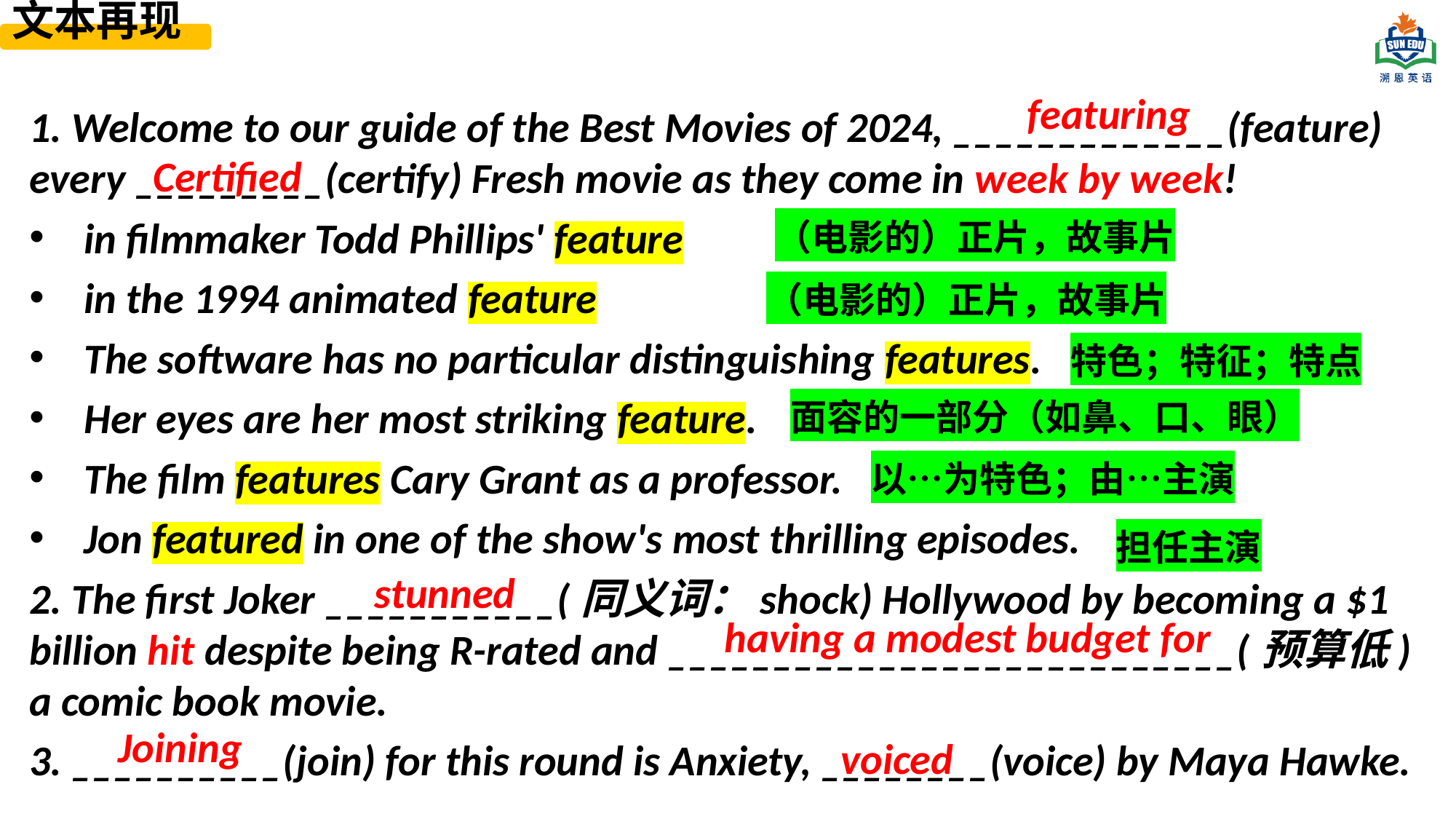

文本再现
featuring
1. Welcome to our guide of the Best Movies of 2024, _____________(feature) every _________(certify) Fresh movie as they come in week by week!
in filmmaker Todd Phillips' feature
in the 1994 animated feature
The software has no particular distinguishing features.
Her eyes are her most striking feature.
The film features Cary Grant as a professor.
Jon featured in one of the show's most thrilling episodes.
2. The first Joker ___________(同义词：shock) Hollywood by becoming a $1 billion hit despite being R-rated and ___________________________(预算低) a comic book movie.
3. __________(join) for this round is Anxiety, ________(voice) by Maya Hawke.
Certified
（电影的）正片，故事片
（电影的）正片，故事片
特色；特征；特点
面容的一部分（如鼻、口、眼）
以…为特色；由…主演
担任主演
stunned
having a modest budget for
Joining
voiced